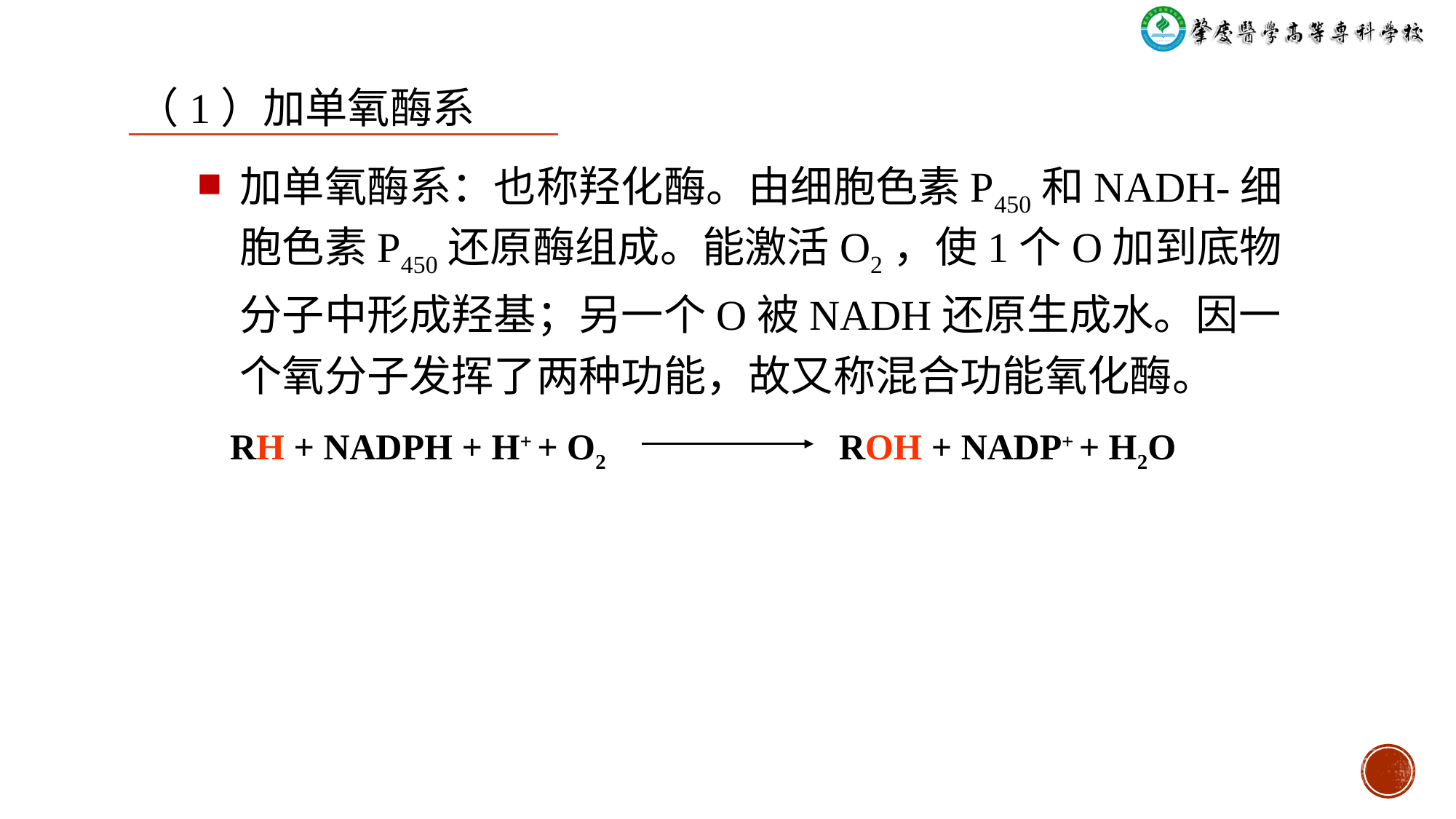

（1）加单氧酶系
加单氧酶系：也称羟化酶。由细胞色素P450和NADH-细胞色素P450还原酶组成。能激活O2，使1个O加到底物分子中形成羟基；另一个O被NADH还原生成水。因一个氧分子发挥了两种功能，故又称混合功能氧化酶。
RH + NADPH + H+ + O2
ROH + NADP+ + H2O